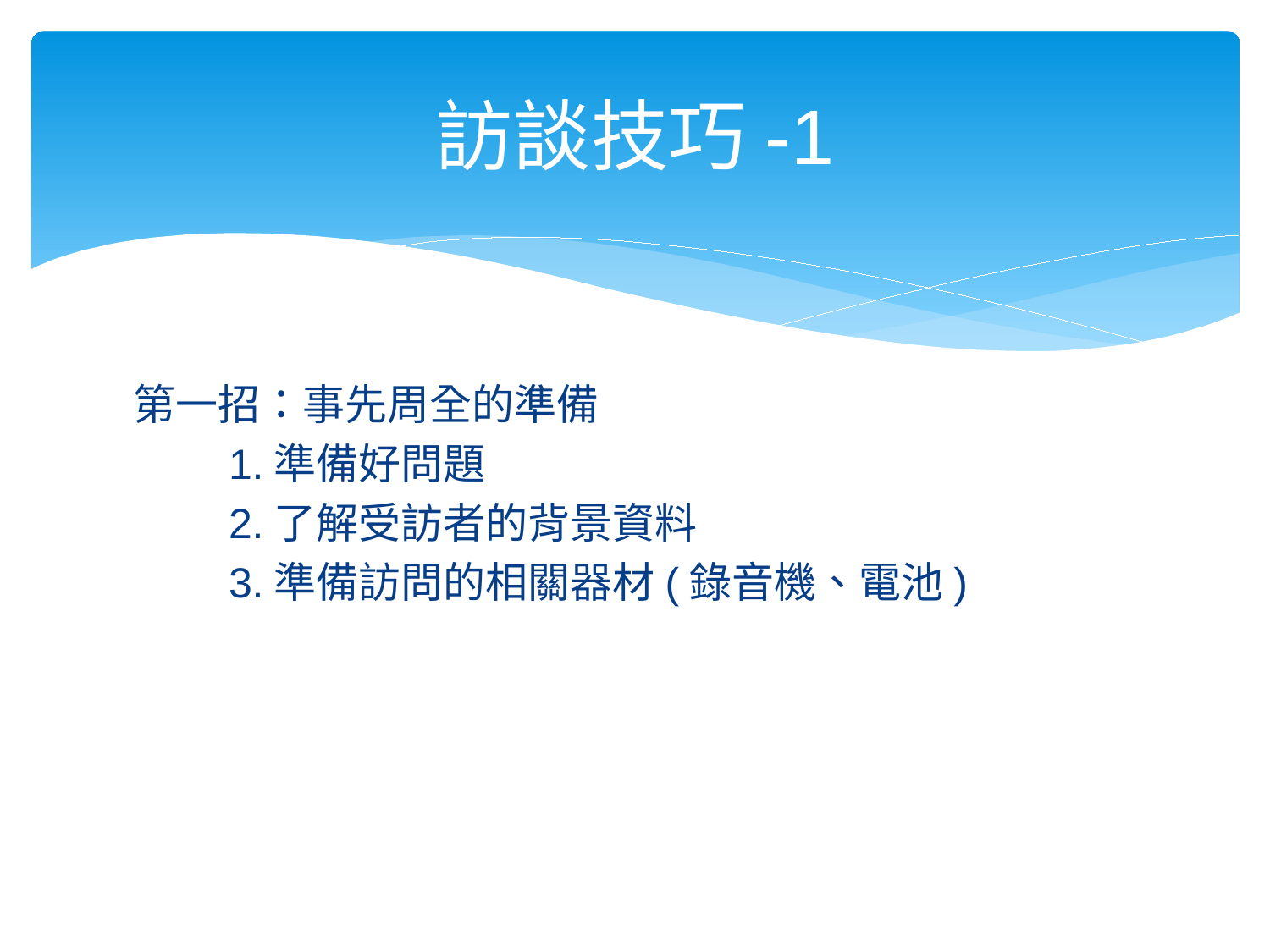

# 訪談技巧-1
第一招：事先周全的準備
        1.準備好問題
        2.了解受訪者的背景資料
        3.準備訪問的相關器材(錄音機、電池)